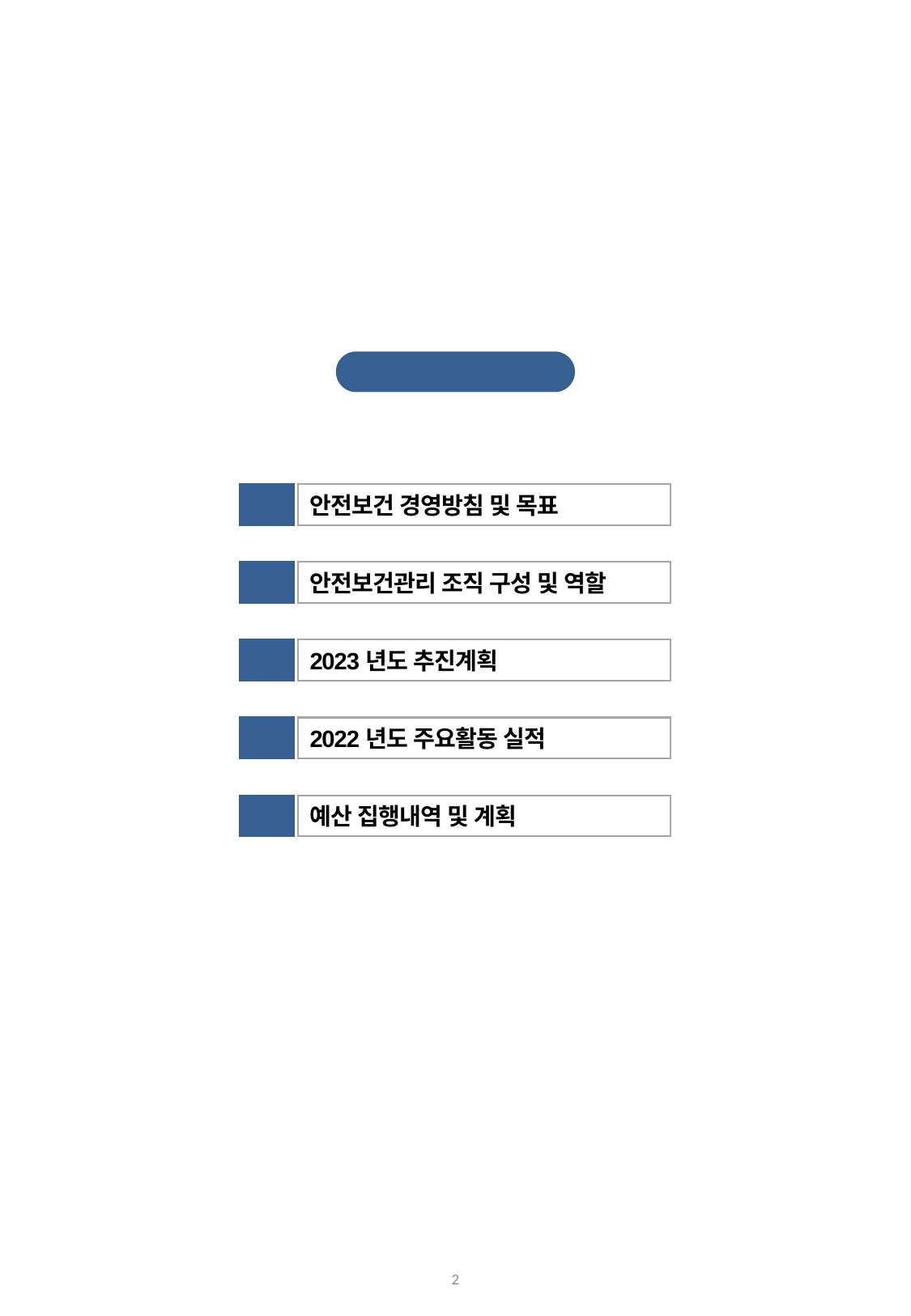

목  차
Ⅰ
안전보건 경영방침 및 목표
Ⅱ
안전보건관리 조직 구성 및 역할
Ⅲ
2023년도 추진계획
Ⅳ
2022년도 주요활동 실적
Ⅴ
예산 집행내역 및 계획
2